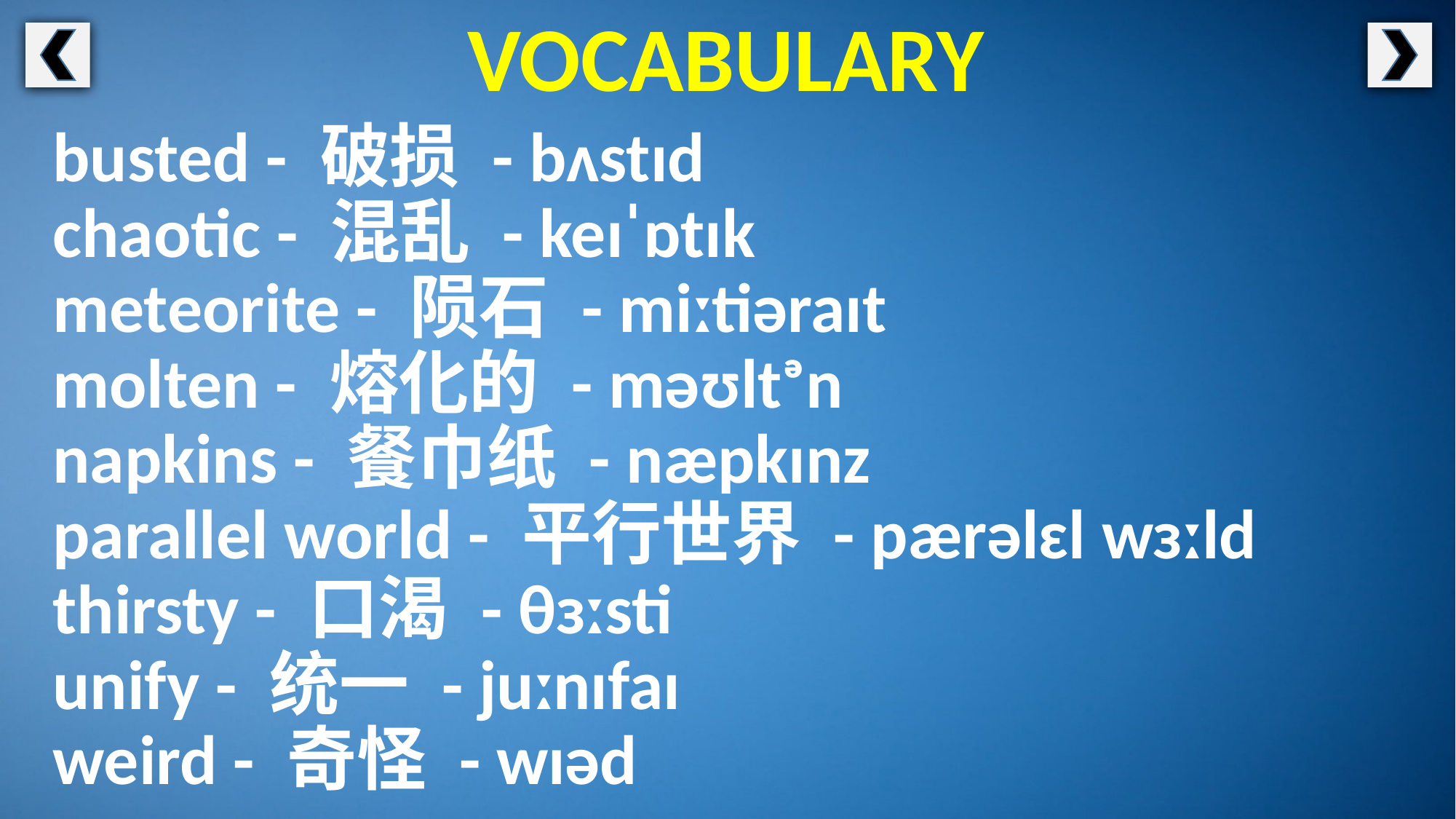

VOCABULARY
busted - 破损 - bʌstɪd
chaotic - 混乱 - keɪˈɒtɪk
meteorite - 陨石 - miːtiəraɪt
molten - 熔化的 - məʊltᵊn
napkins - 餐巾纸 - næpkɪnz
parallel world - 平行世界 - pærəlɛl wɜːld
thirsty - 口渴 - θɜːsti
unify - 统一 - juːnɪfaɪ
weird - 奇怪 - wɪəd